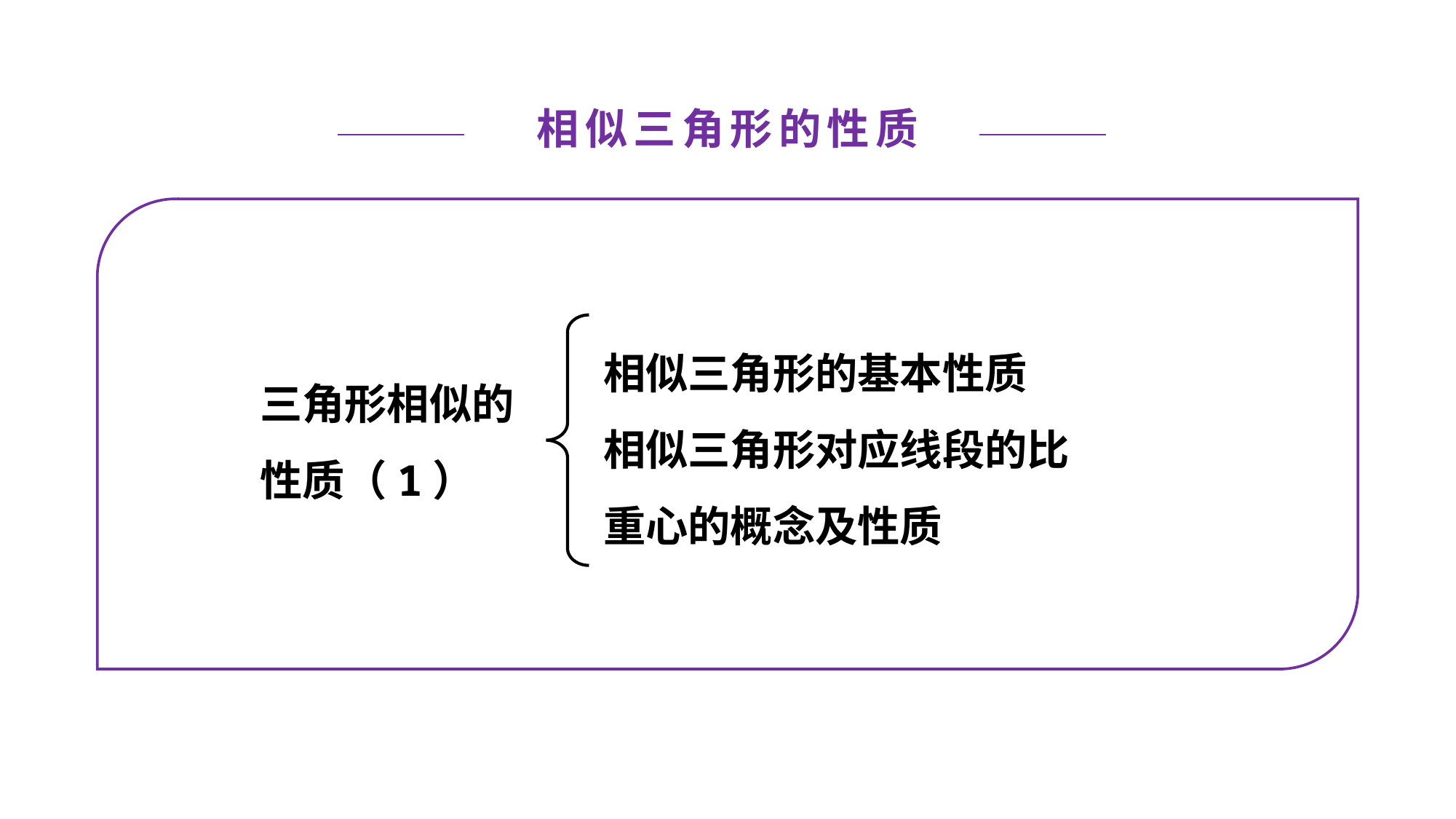

相似三角形的性质

相似三角形的基本性质
相似三角形对应线段的比
重心的概念及性质
三角形相似的性质（1）